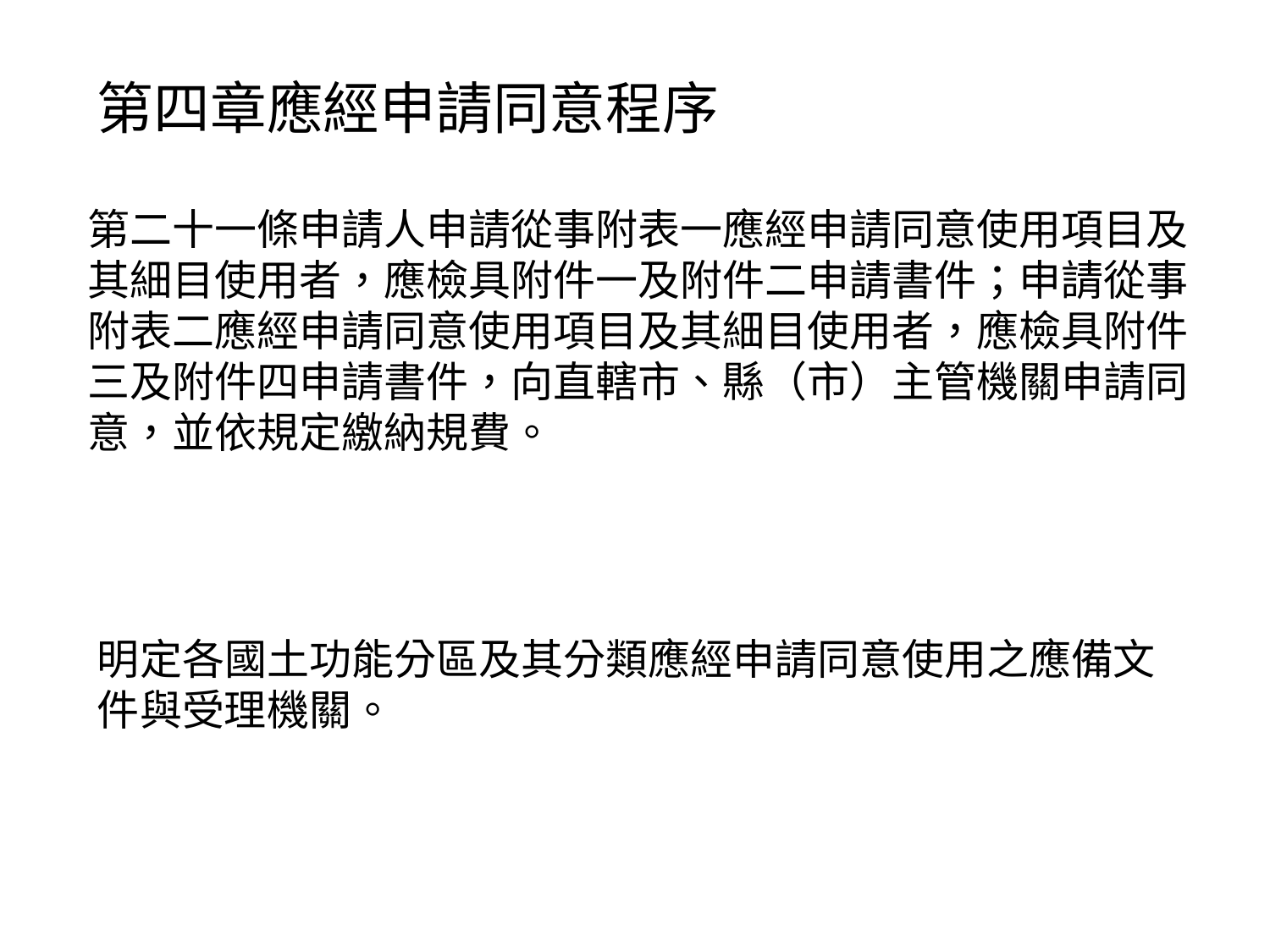

第四章應經申請同意程序
第二十一條申請人申請從事附表一應經申請同意使用項目及其細目使用者，應檢具附件一及附件二申請書件；申請從事附表二應經申請同意使用項目及其細目使用者，應檢具附件三及附件四申請書件，向直轄市、縣（市）主管機關申請同意，並依規定繳納規費。
明定各國土功能分區及其分類應經申請同意使用之應備文件與受理機關。